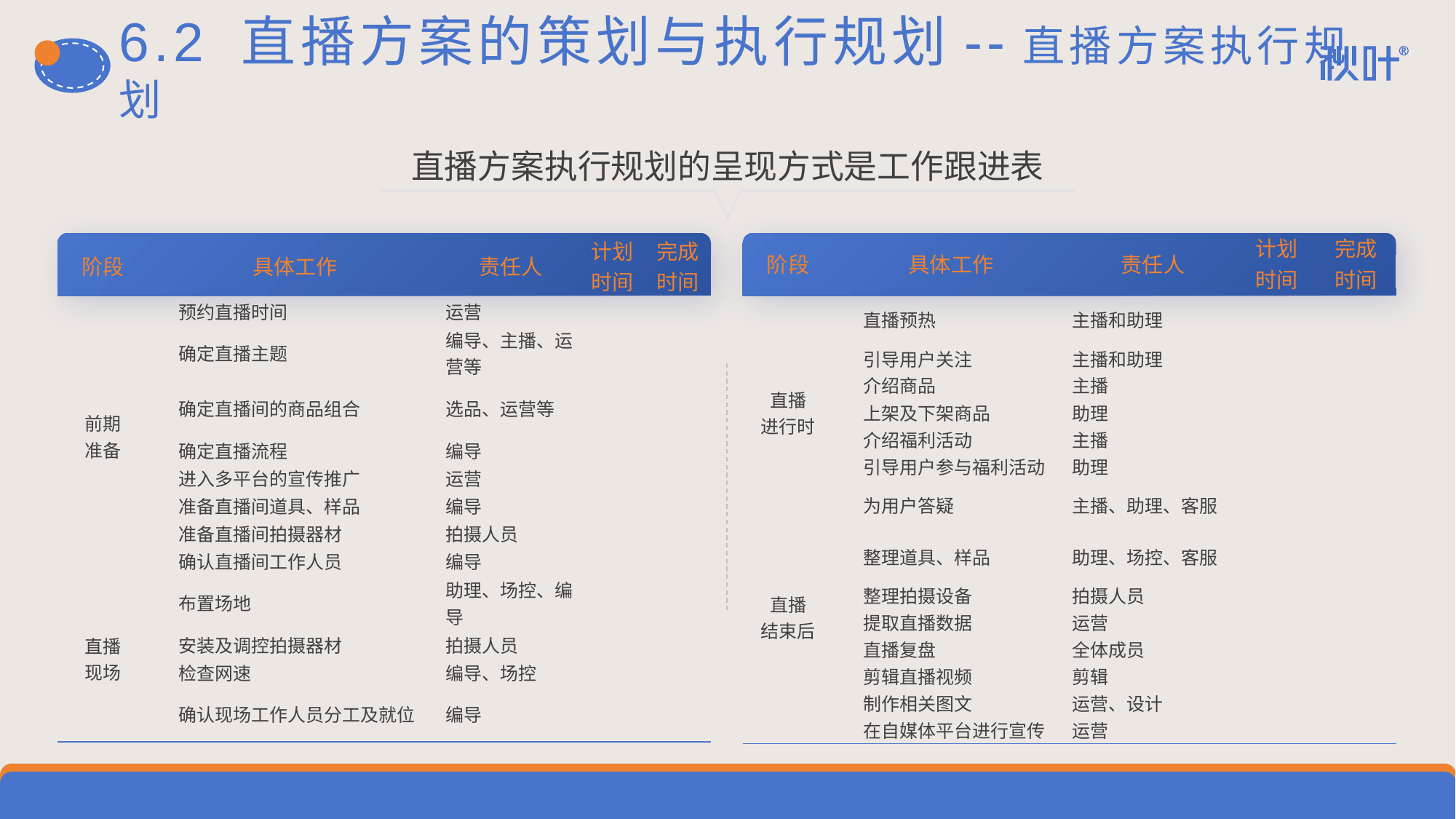

# 6.2 直播方案的策划与执行规划--直播方案执行规划
直播方案执行规划的呈现方式是工作跟进表

| 阶段 | 具体工作 | 责任人 | 计划 时间 | 完成 时间 |
| --- | --- | --- | --- | --- |
| 直播 进行时 | 直播预热 | 主播和助理 |  |  |
|  | 引导用户关注 | 主播和助理 |  |  |
|  | 介绍商品 | 主播 |  |  |
|  | 上架及下架商品 | 助理 |  |  |
|  | 介绍福利活动 | 主播 |  |  |
|  | 引导用户参与福利活动 | 助理 |  |  |
|  | 为用户答疑 | 主播、助理、客服 |  |  |
| 直播 结束后 | 整理道具、样品 | 助理、场控、客服 |  |  |
|  | 整理拍摄设备 | 拍摄人员 |  |  |
|  | 提取直播数据 | 运营 |  |  |
|  | 直播复盘 | 全体成员 |  |  |
|  | 剪辑直播视频 | 剪辑 |  |  |
|  | 制作相关图文 | 运营、设计 |  |  |
|  | 在自媒体平台进行宣传 | 运营 |  |  |

| 阶段 | 具体工作 | 责任人 | 计划时间 | 完成时间 |
| --- | --- | --- | --- | --- |
| 前期 准备 | 预约直播时间 | 运营 |  |  |
|  | 确定直播主题 | 编导、主播、运营等 |  |  |
|  | 确定直播间的商品组合 | 选品、运营等 |  |  |
|  | 确定直播流程 | 编导 |  |  |
|  | 进入多平台的宣传推广 | 运营 |  |  |
|  | 准备直播间道具、样品 | 编导 |  |  |
|  | 准备直播间拍摄器材 | 拍摄人员 |  |  |
|  | 确认直播间工作人员 | 编导 |  |  |
| 直播 现场 | 布置场地 | 助理、场控、编导 |  |  |
|  | 安装及调控拍摄器材 | 拍摄人员 |  |  |
|  | 检查网速 | 编导、场控 |  |  |
|  | 确认现场工作人员分工及就位 | 编导 |  |  |